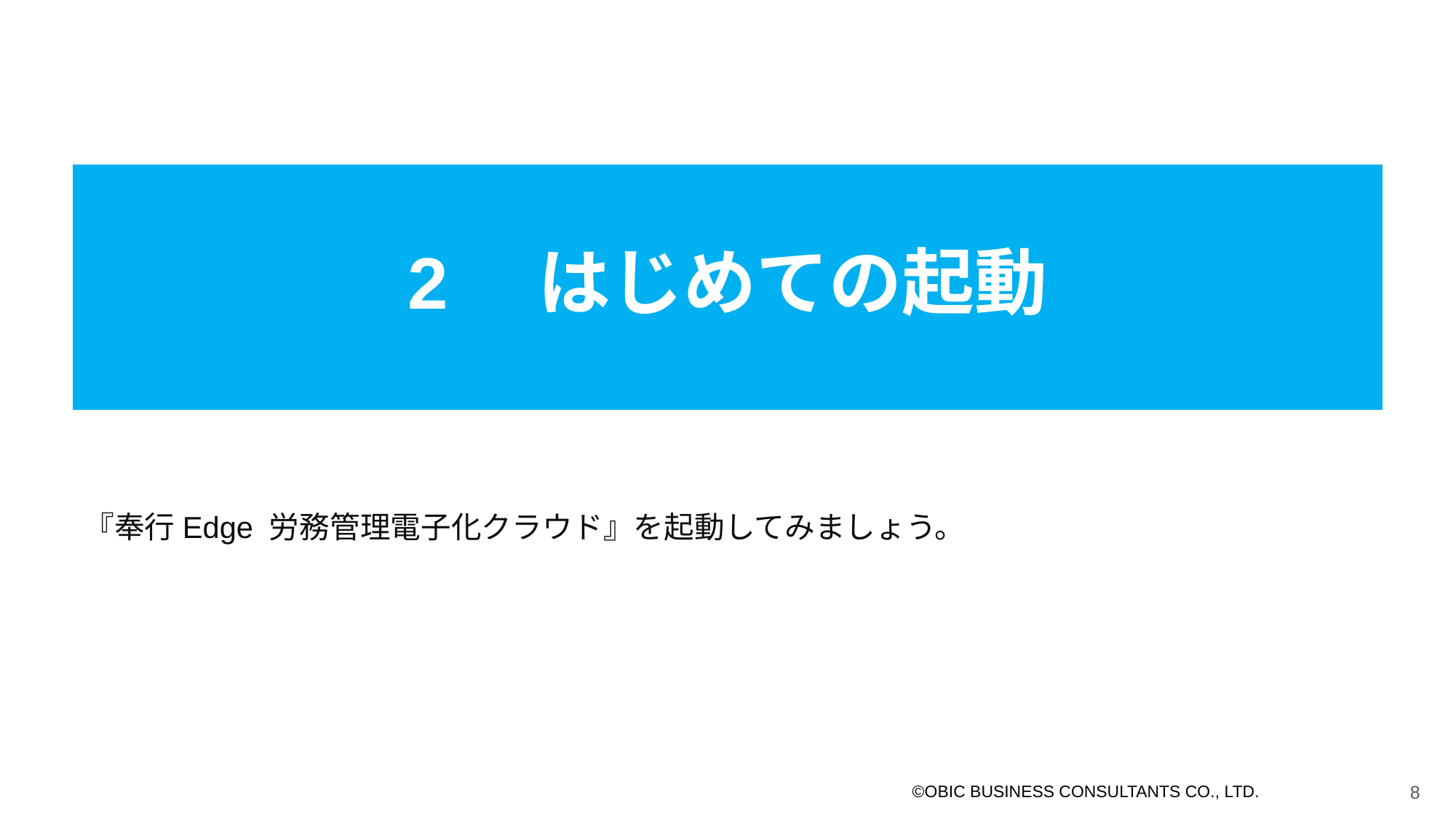

2　はじめての起動
『奉行Edge 労務管理電子化クラウド』を起動してみましょう。
©OBIC BUSINESS CONSULTANTS CO., LTD.
8